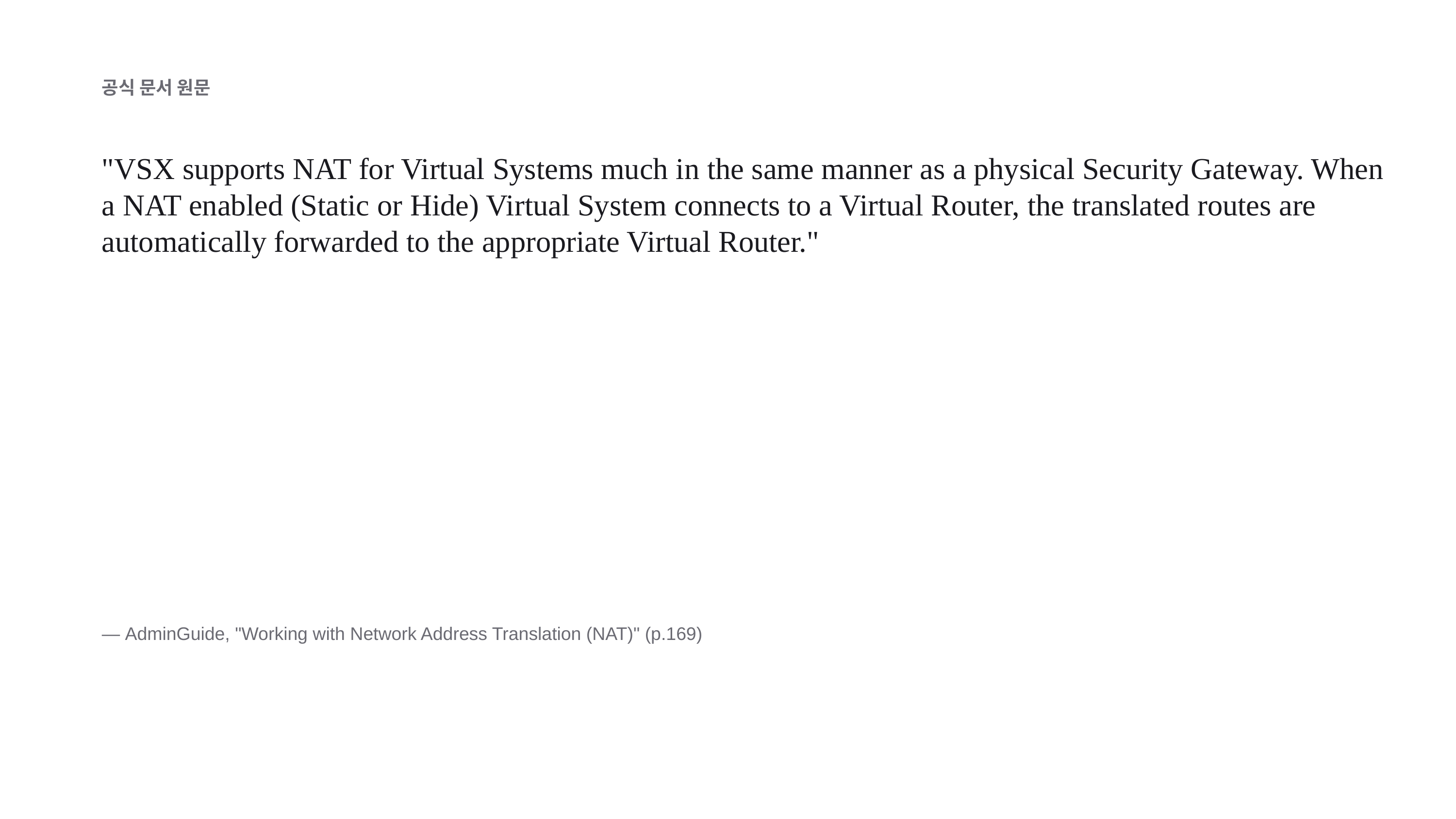

공식 문서 원문
"VSX supports NAT for Virtual Systems much in the same manner as a physical Security Gateway. When a NAT enabled (Static or Hide) Virtual System connects to a Virtual Router, the translated routes are automatically forwarded to the appropriate Virtual Router."
— AdminGuide, "Working with Network Address Translation (NAT)" (p.169)